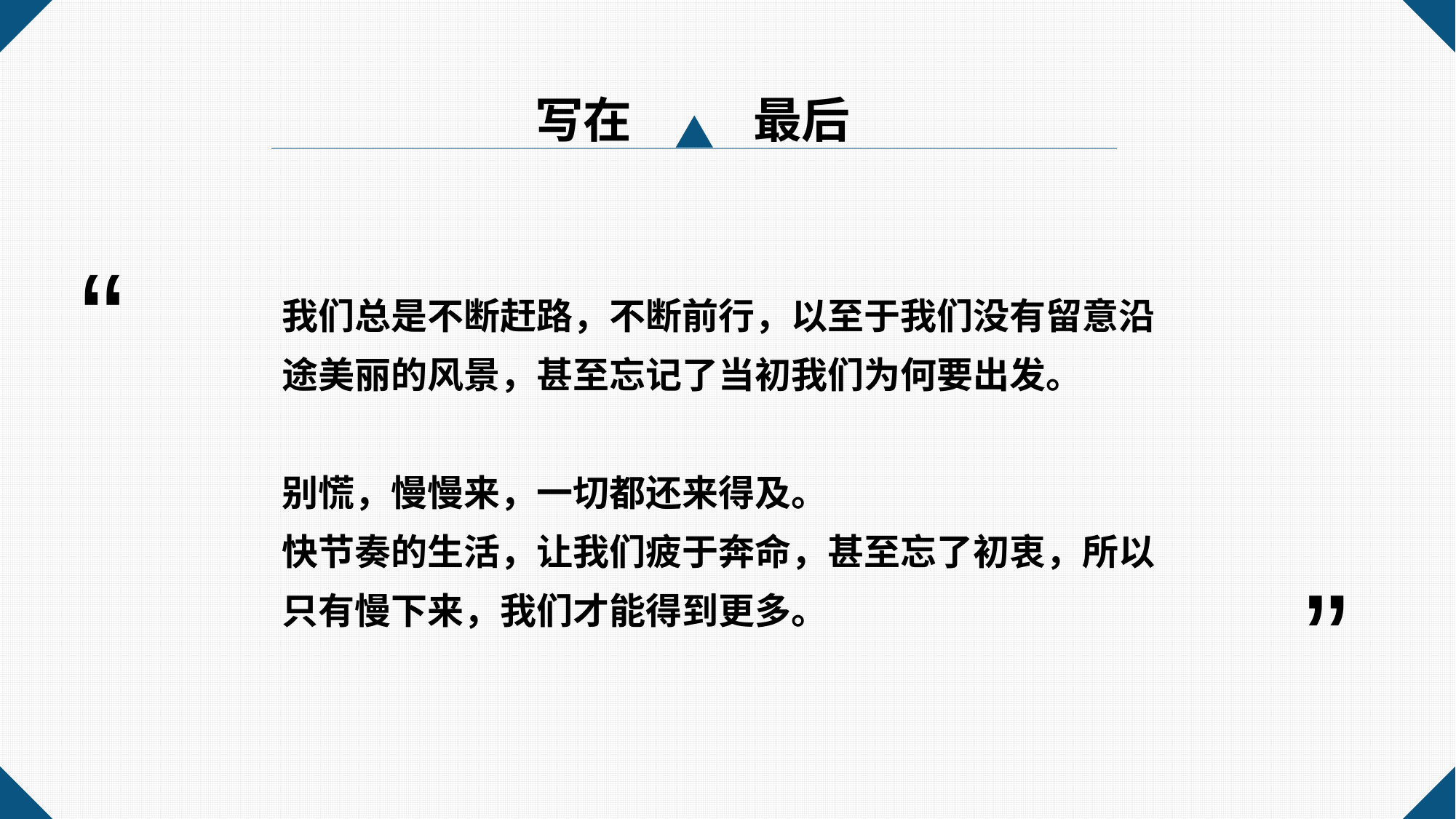

写在		最后

“
我们总是不断赶路，不断前行，以至于我们没有留意沿途美丽的风景，甚至忘记了当初我们为何要出发。

别慌，慢慢来，一切都还来得及。
快节奏的生活，让我们疲于奔命，甚至忘了初衷，所以只有慢下来，我们才能得到更多。
“